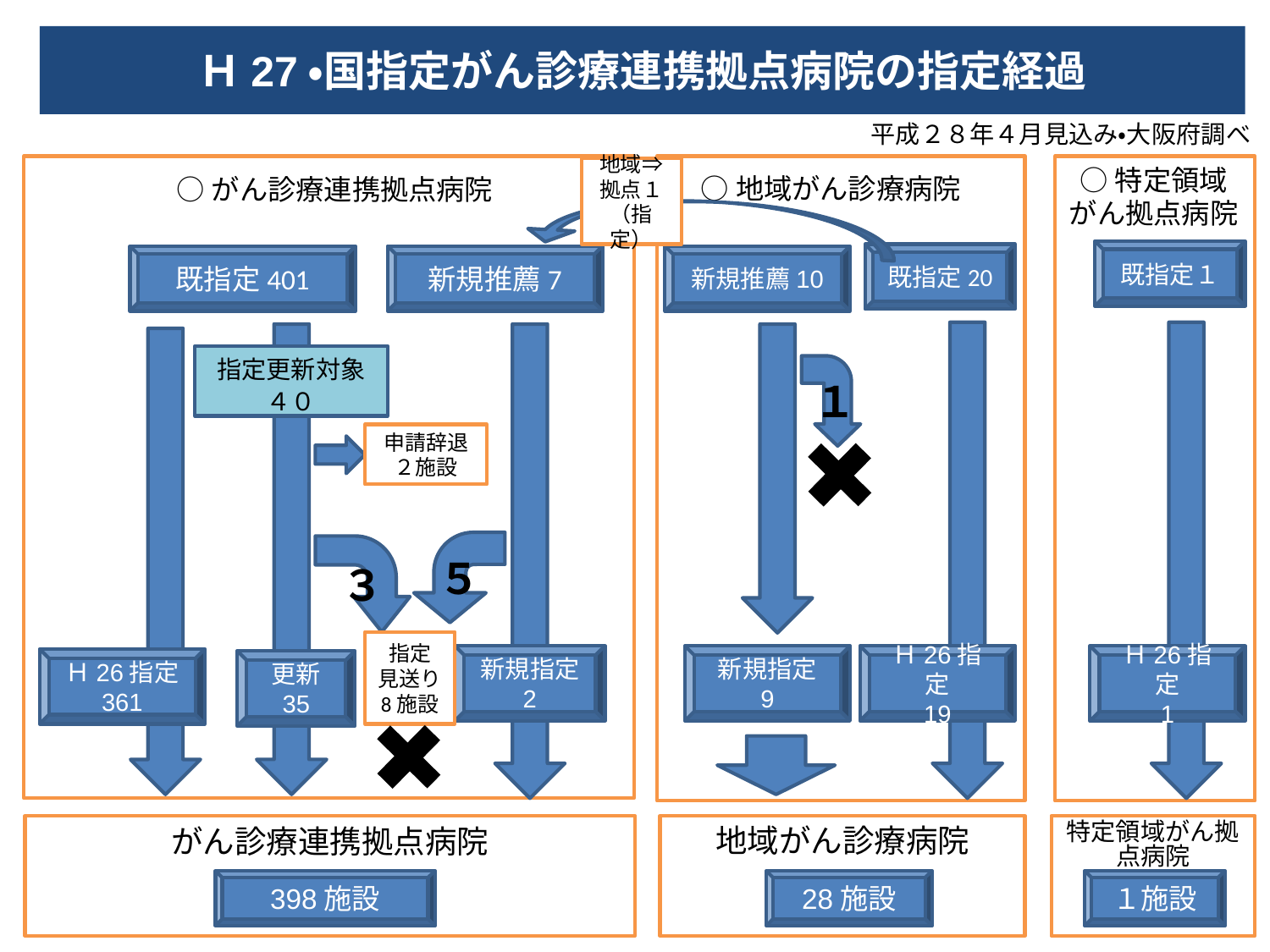

Ｈ27・国指定がん診療連携拠点病院の指定経過
平成２８年４月見込み・大阪府調べ

○特定領域
がん拠点病院

地域⇒拠点１
（指定）
○地域がん診療病院
○がん診療連携拠点病院

既指定１
既指定20
既指定401
新規推薦7
新規推薦10

指定更新対象
４０
１
申請辞退
２施設

５
３
指定
見送り
8施設
新規指定
2
新規指定
9
Ｈ26指定
19
Ｈ26指定
1
Ｈ26指定
361
更新
35

がん診療連携拠点病院

地域がん診療病院

特定領域がん拠点病院

398施設
28施設
１施設